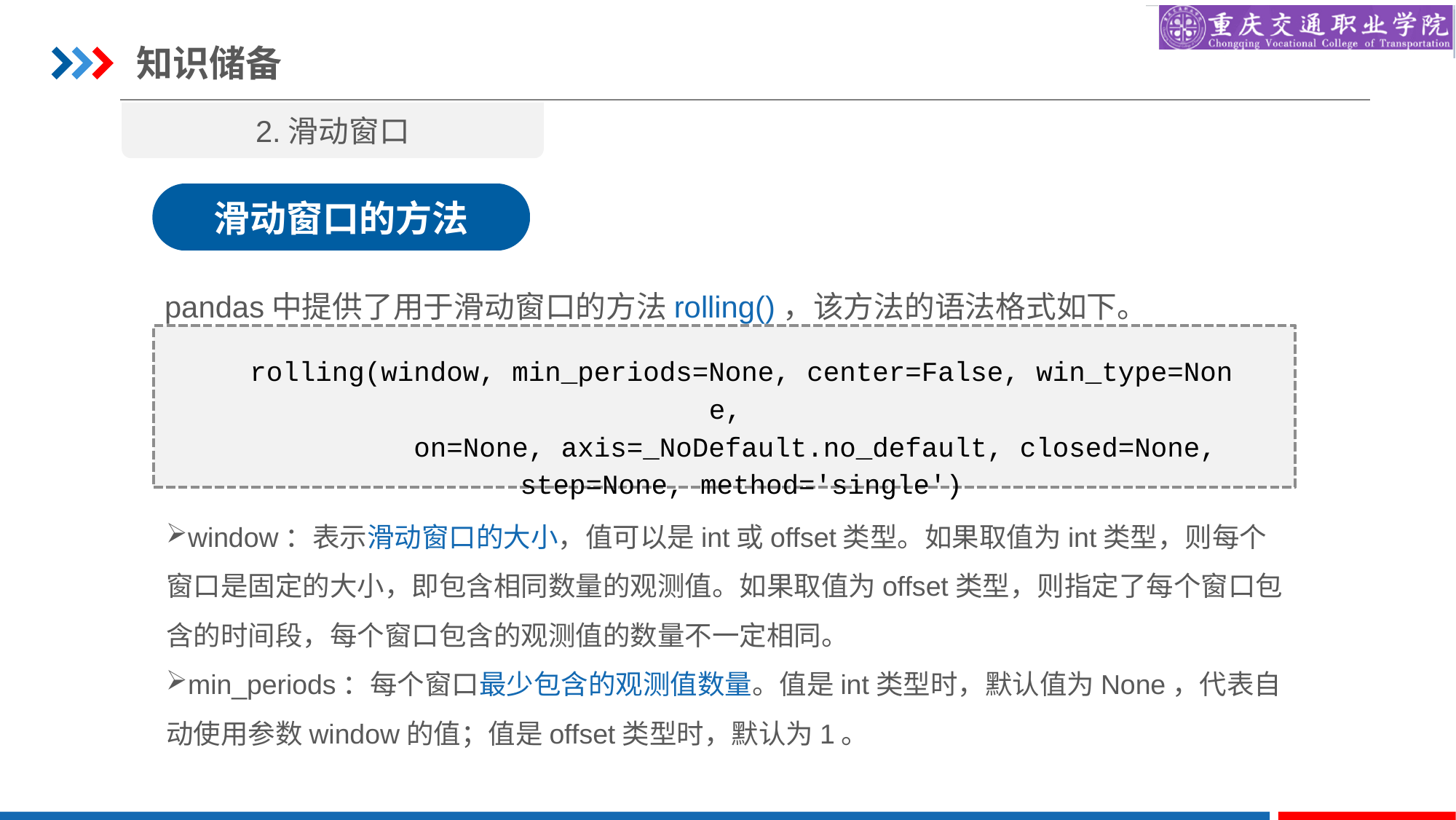

知识储备

2.滑动窗口
滑动窗口的方法
pandas中提供了用于滑动窗口的方法rolling()，该方法的语法格式如下。

rolling(window, min_periods=None, center=False, win_type=None,
          on=None, axis=_NoDefault.no_default, closed=None,
step=None, method='single')
window：表示滑动窗口的大小，值可以是int或offset类型。如果取值为int类型，则每个窗口是固定的大小，即包含相同数量的观测值。如果取值为offset类型，则指定了每个窗口包含的时间段，每个窗口包含的观测值的数量不一定相同。
min_periods：每个窗口最少包含的观测值数量。值是int类型时，默认值为None，代表自动使用参数window的值；值是offset类型时，默认为1。